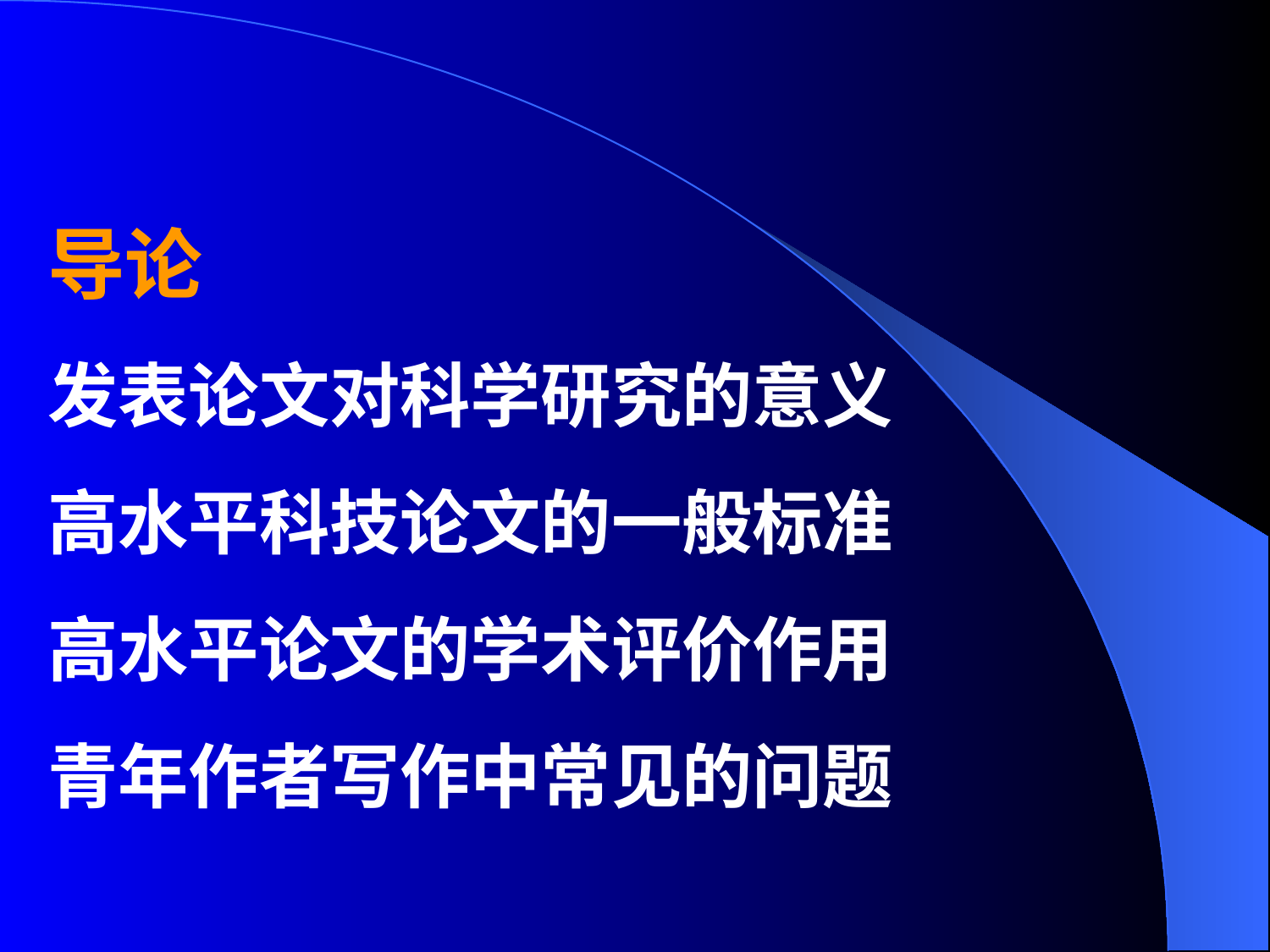

# 导论 发表论文对科学研究的意义 高水平科技论文的一般标准 高水平论文的学术评价作用 青年作者写作中常见的问题